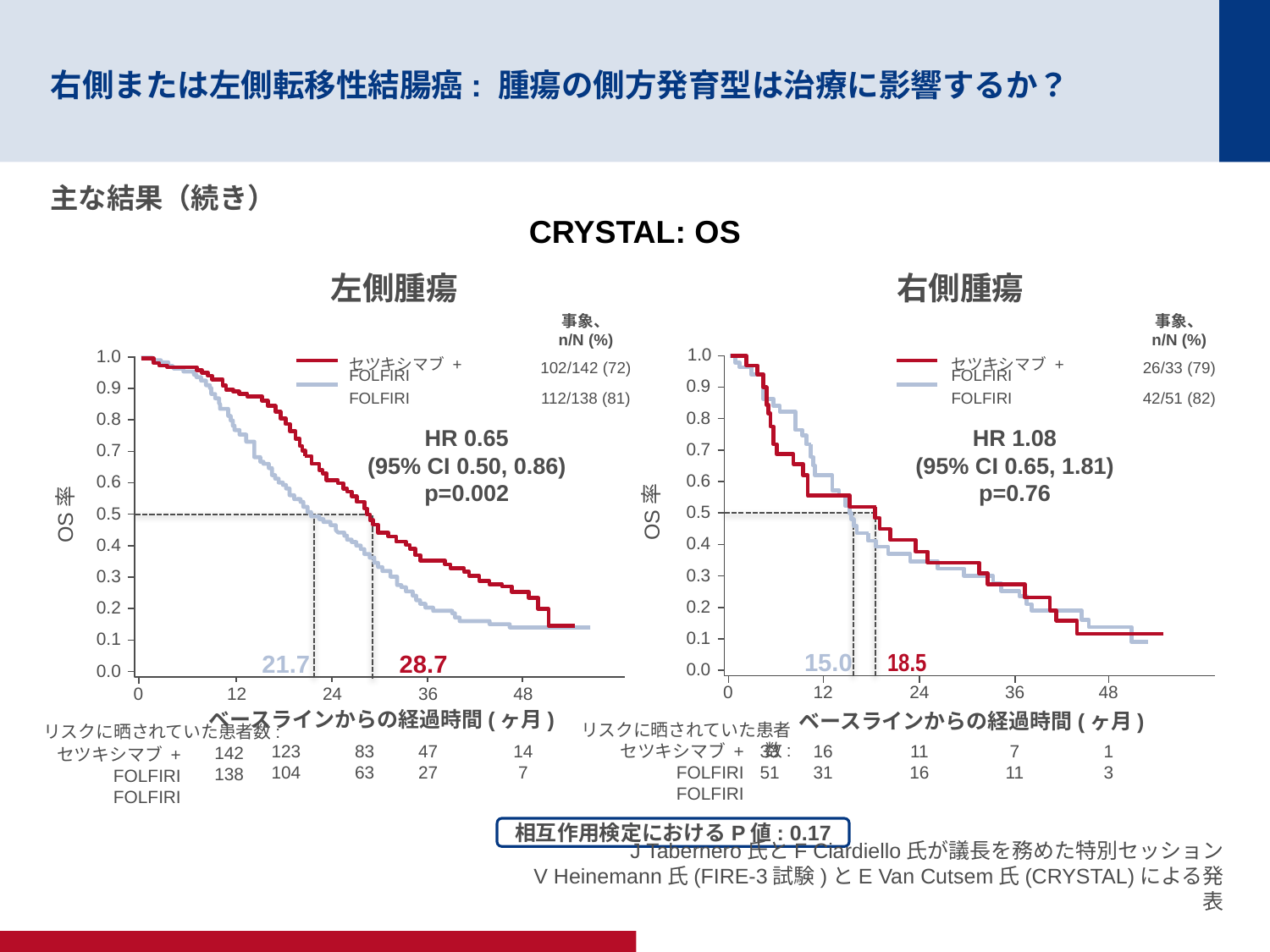

# 右側または左側転移性結腸癌: 腫瘍の側方発育型は治療に影響するか？
主な結果（続き）
CRYSTAL: OS
左側腫瘍
右側腫瘍
|  | 事象、 n/N (%) |
| --- | --- |
| セツキシマブ + FOLFIRI | 102/142 (72) |
| FOLFIRI | 112/138 (81) |
|  | 事象、 n/N (%) |
| --- | --- |
| セツキシマブ + FOLFIRI | 26/33 (79) |
| FOLFIRI | 42/51 (82) |
1.0
1.0

0.9
0.9
OS率
OS率
0.8
0.8
HR 0.65
(95% CI 0.50, 0.86)
p=0.002
HR 1.08
(95% CI 0.65, 1.81)
p=0.76
0.7
0.7
0.6
0.6
0.5
0.5
0.4
0.4
0.3
0.3
0.2
0.2
0.1
0.1
15.0
18.5
21.7
28.7
0.0
0.0
0
12
24
36
48
0
12
24
36
48
ベースラインからの経過時間(ヶ月)
ベースラインからの経過時間(ヶ月)
リスクに晒されていた患者数:
リスクに晒されていた患者数:
123
104
83
63
47
27
14
7
セツキシマブ + FOLFIRI
FOLFIRI
33
51
16
31
11
16
7
11
1
3
142
138
セツキシマブ + FOLFIRI
FOLFIRI
相互作用検定におけるP値: 0.17
J Tabernero氏とF Ciardiello氏が議長を務めた特別セッション
V Heinemann氏(FIRE-3試験)とE Van Cutsem氏(CRYSTAL)による発表